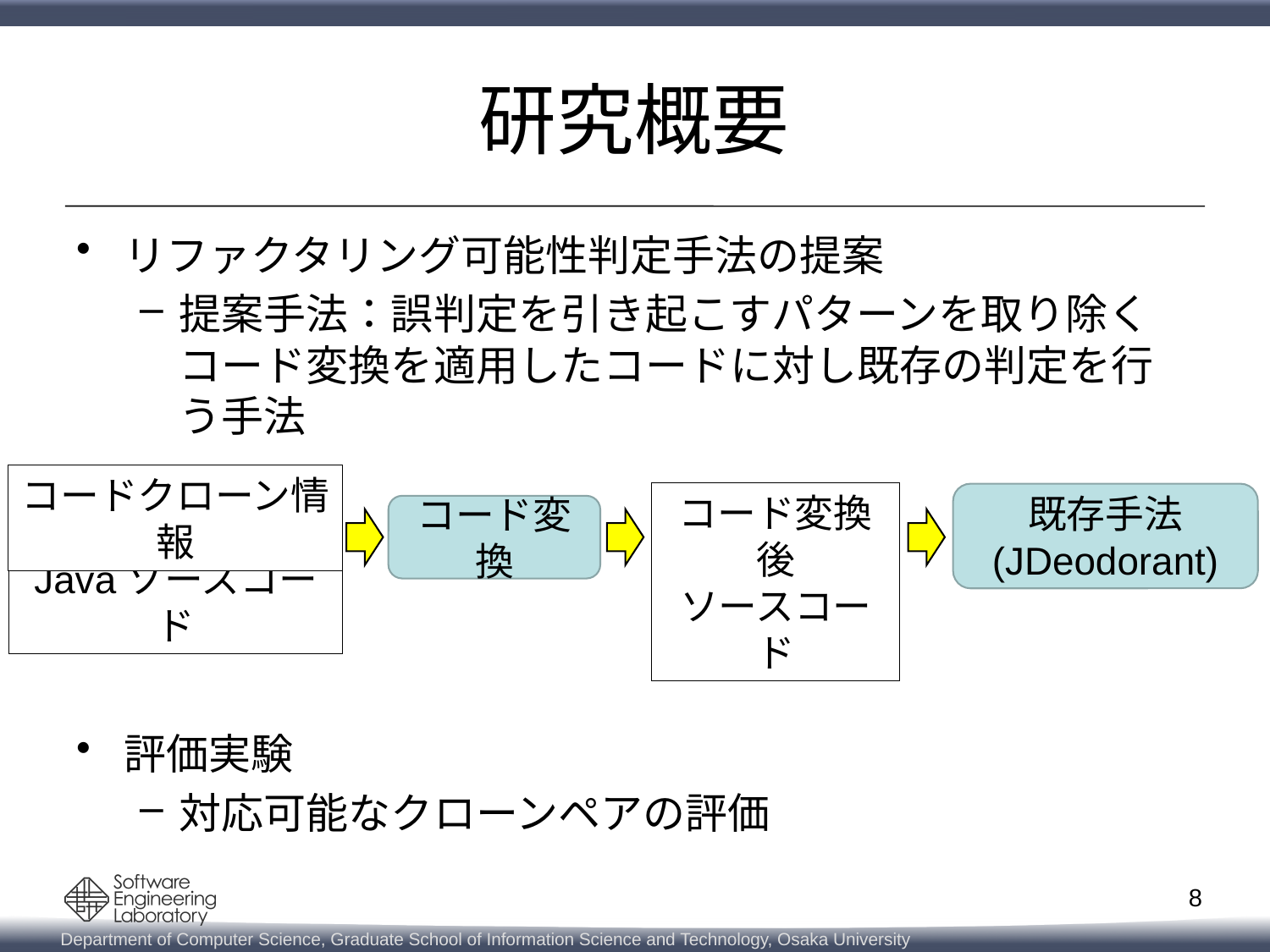

# 研究概要
リファクタリング可能性判定手法の提案
提案手法：誤判定を引き起こすパターンを取り除く
コード変換を適用したコードに対し既存の判定を行う手法

評価実験
対応可能なクローンペアの評価

コードクローン情報
コード変換後
ソースコード
既存手法
(JDeodorant)
コード変換

Javaソースコード
8